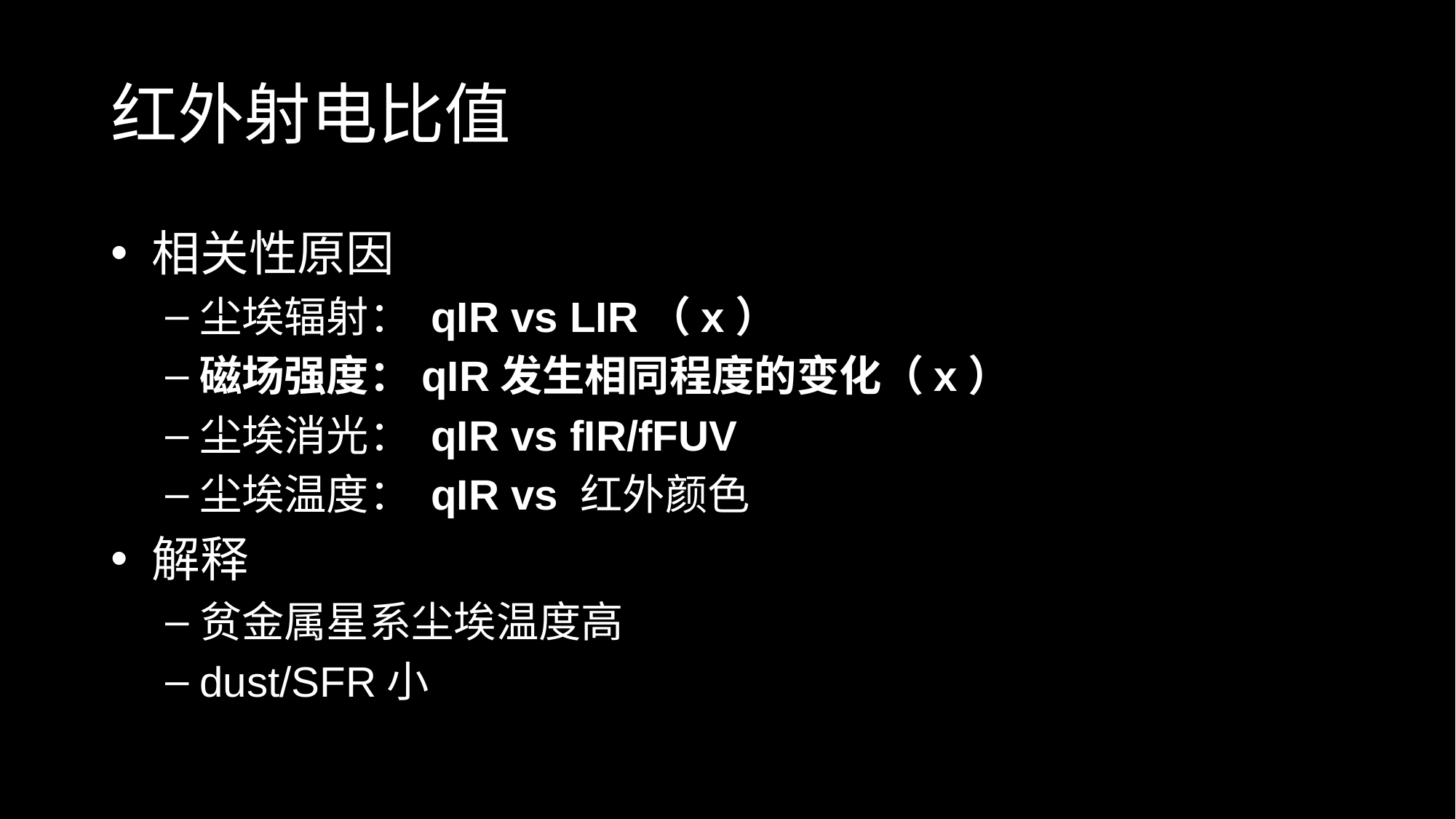

# 红外射电比值
相关性原因
尘埃辐射： qIR vs LIR（x）
磁场强度：qIR发生相同程度的变化（x）
尘埃消光： qIR vs fIR/fFUV
尘埃温度： qIR vs 红外颜色
解释
贫金属星系尘埃温度高
dust/SFR小